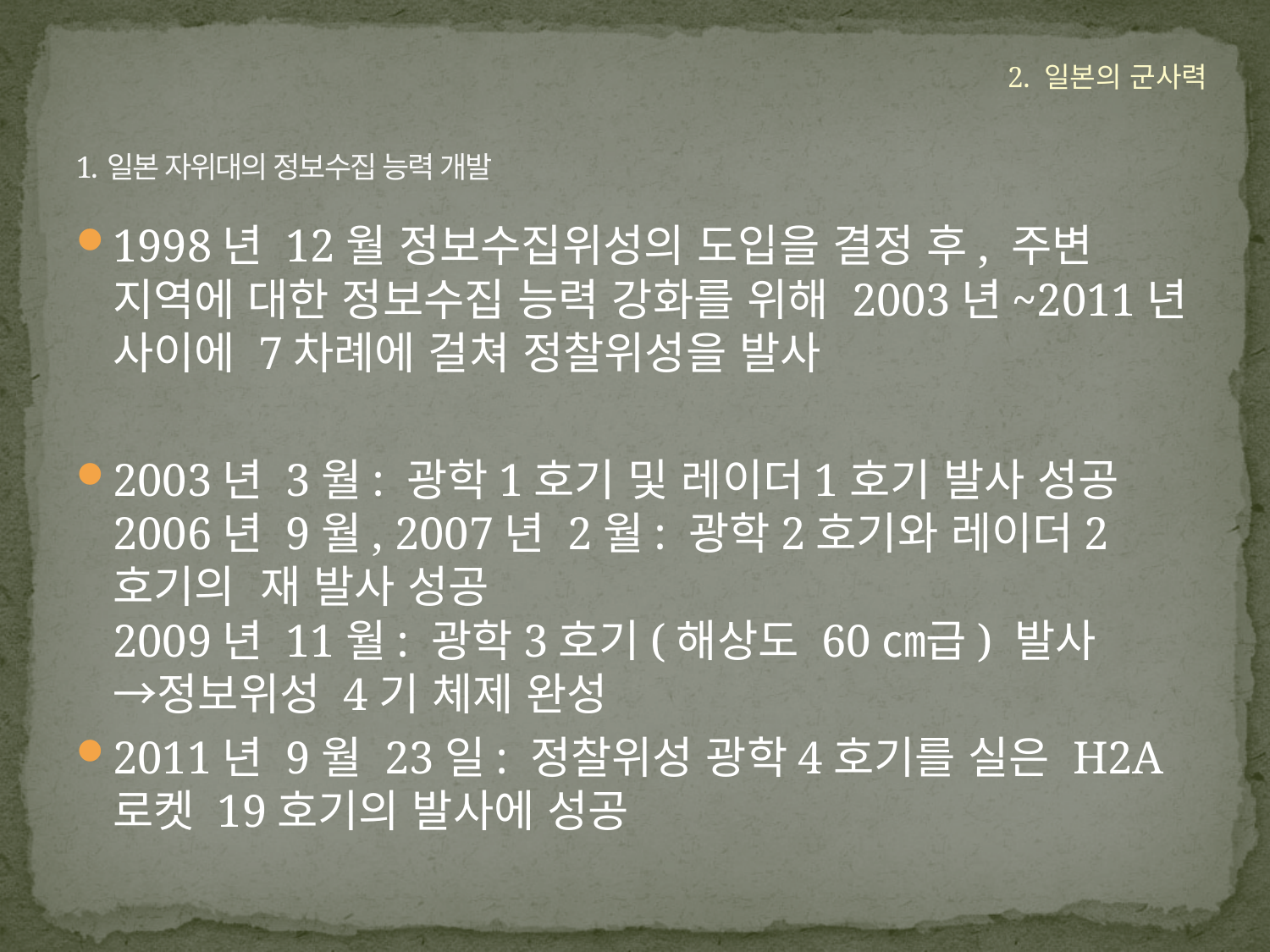

2. 일본의 군사력
# 1. 일본 자위대의 정보수집 능력 개발
1998년 12월 정보수집위성의 도입을 결정 후, 주변 지역에 대한 정보수집 능력 강화를 위해 2003년~2011년 사이에 7차례에 걸쳐 정찰위성을 발사

2003년 3월: 광학1호기 및 레이더1호기 발사 성공
2006년 9월, 2007년 2월: 광학2호기와 레이더2호기의  재 발사 성공
2009년 11월: 광학3호기(해상도 60㎝급) 발사
→정보위성 4기 체제 완성
2011년 9월 23일: 정찰위성 광학4호기를 실은 H2A로켓 19호기의 발사에 성공